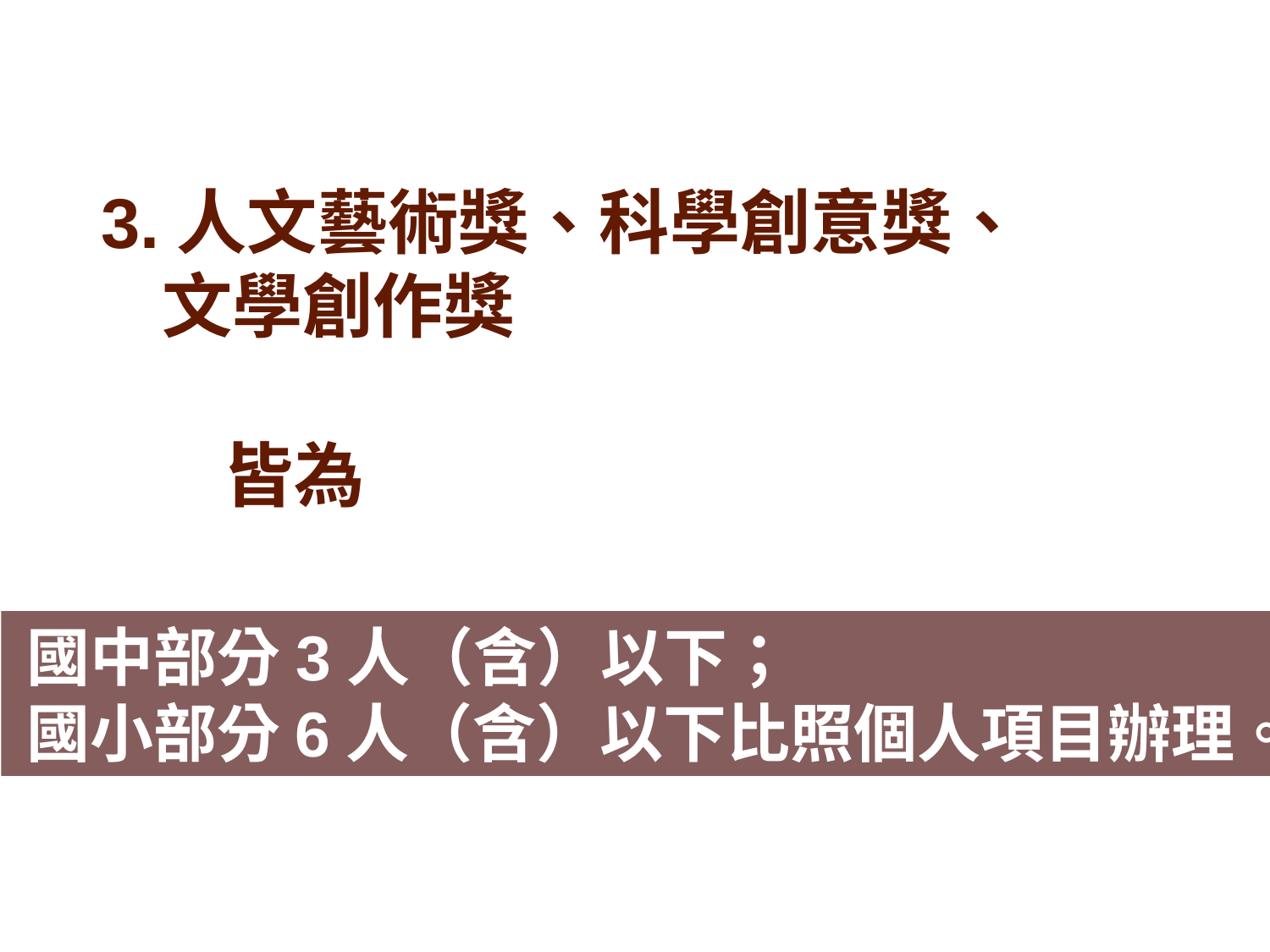

3.人文藝術獎、科學創意獎、
文學創作獎

皆為

國中部分3人（含）以下；
國小部分6人（含）以下比照個人項目辦理。